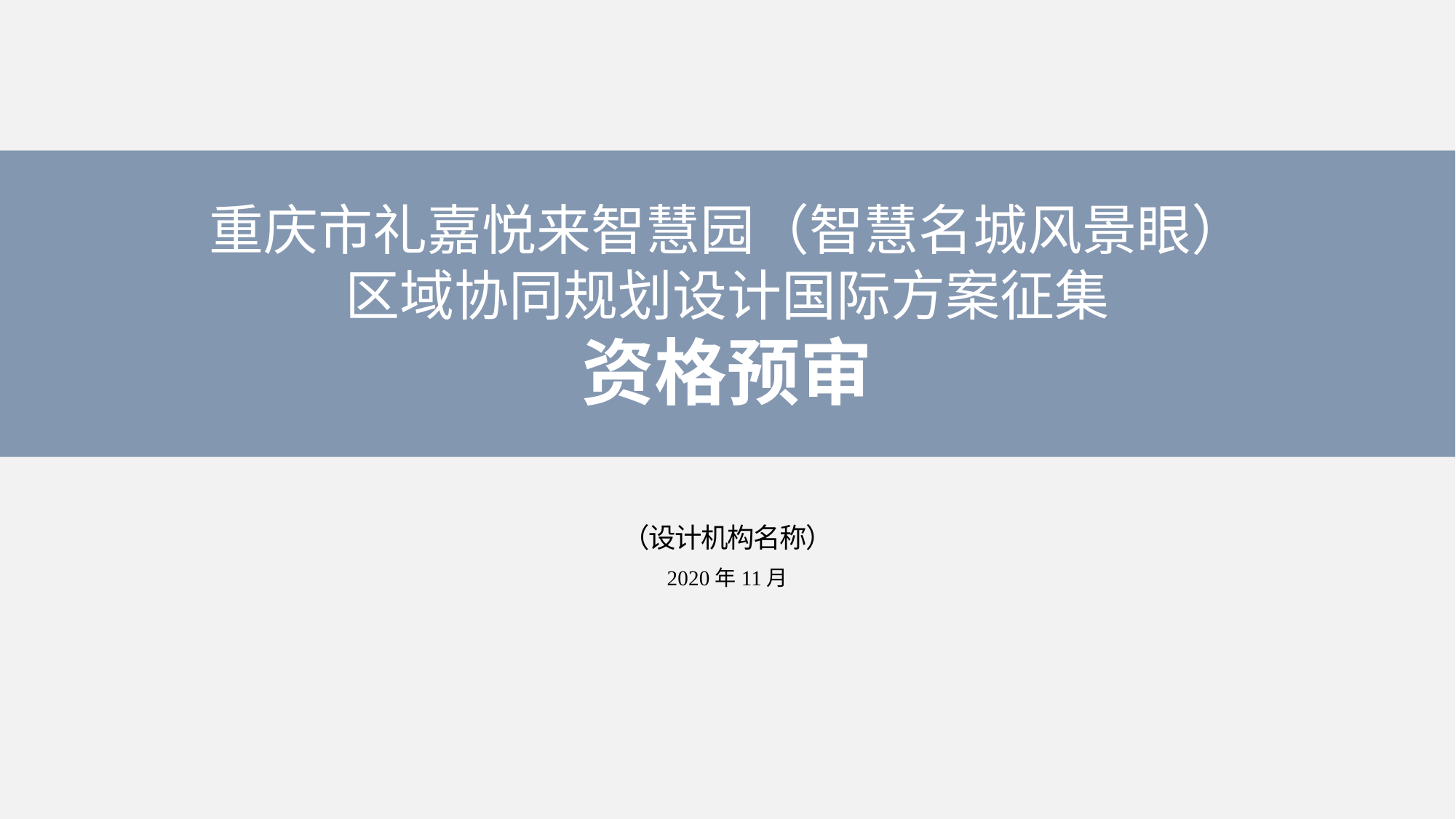

重庆市礼嘉悦来智慧园（智慧名城风景眼）
区域协同规划设计国际方案征集
资格预审

（设计机构名称）
2020年11月